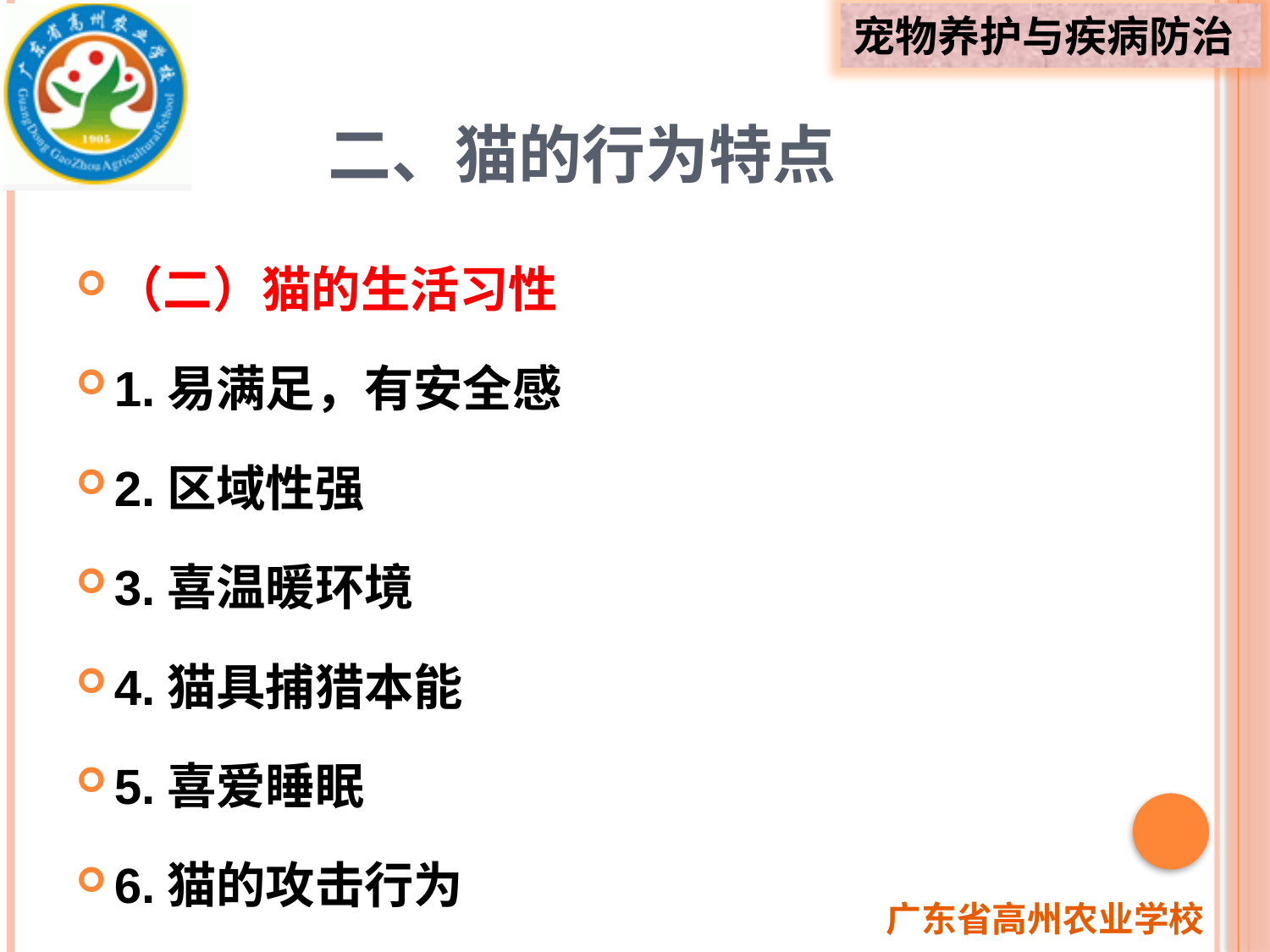

# 二、猫的行为特点
（二）猫的生活习性
1.易满足，有安全感
2.区域性强
3.喜温暖环境
4.猫具捕猎本能
5.喜爱睡眠
6.猫的攻击行为